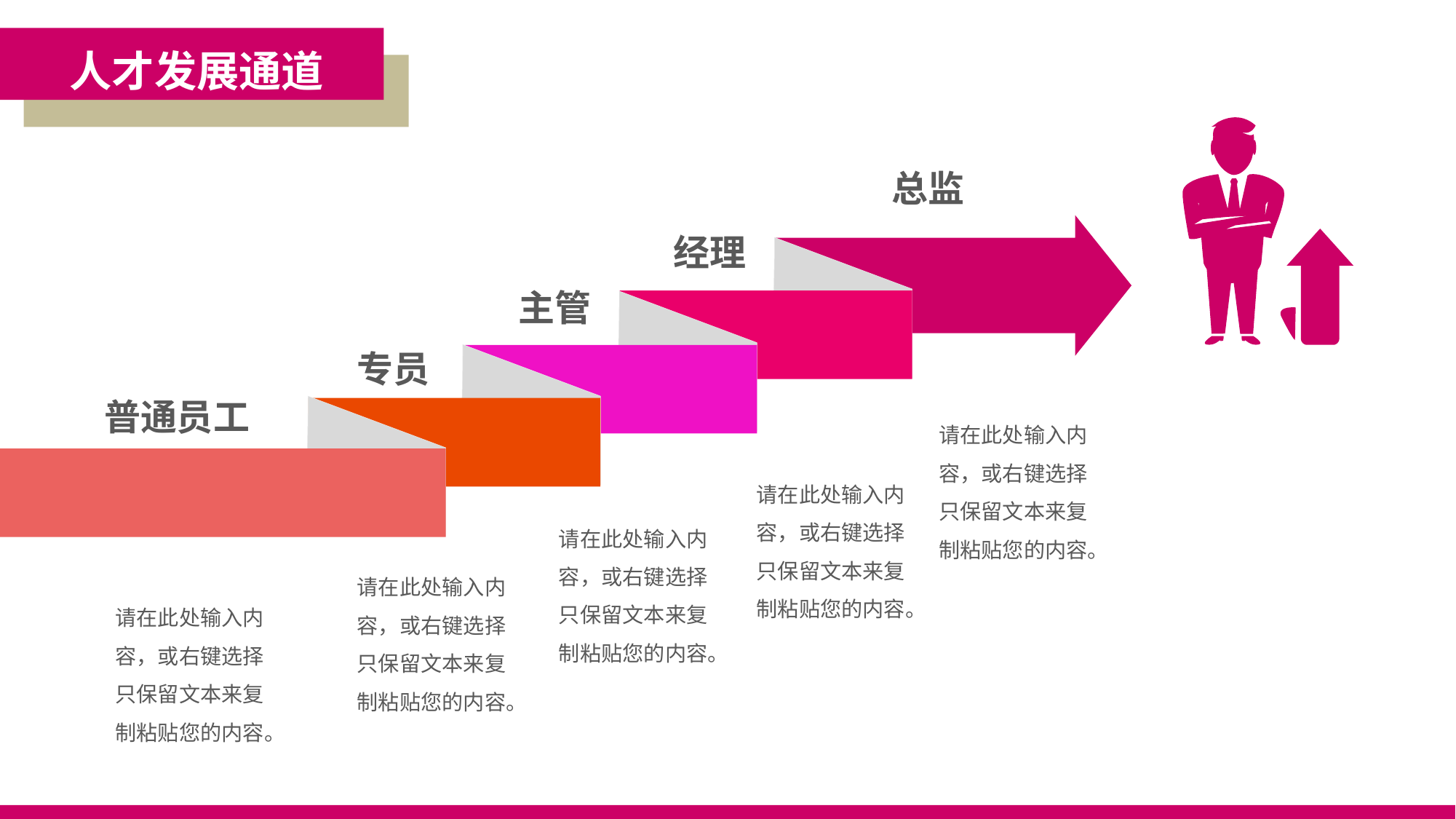

人才发展通道

总监

经理

主管

专员

普通员工

请在此处输入内容，或右键选择只保留文本来复制粘贴您的内容。

请在此处输入内容，或右键选择只保留文本来复制粘贴您的内容。
请在此处输入内容，或右键选择只保留文本来复制粘贴您的内容。
请在此处输入内容，或右键选择只保留文本来复制粘贴您的内容。
请在此处输入内容，或右键选择只保留文本来复制粘贴您的内容。